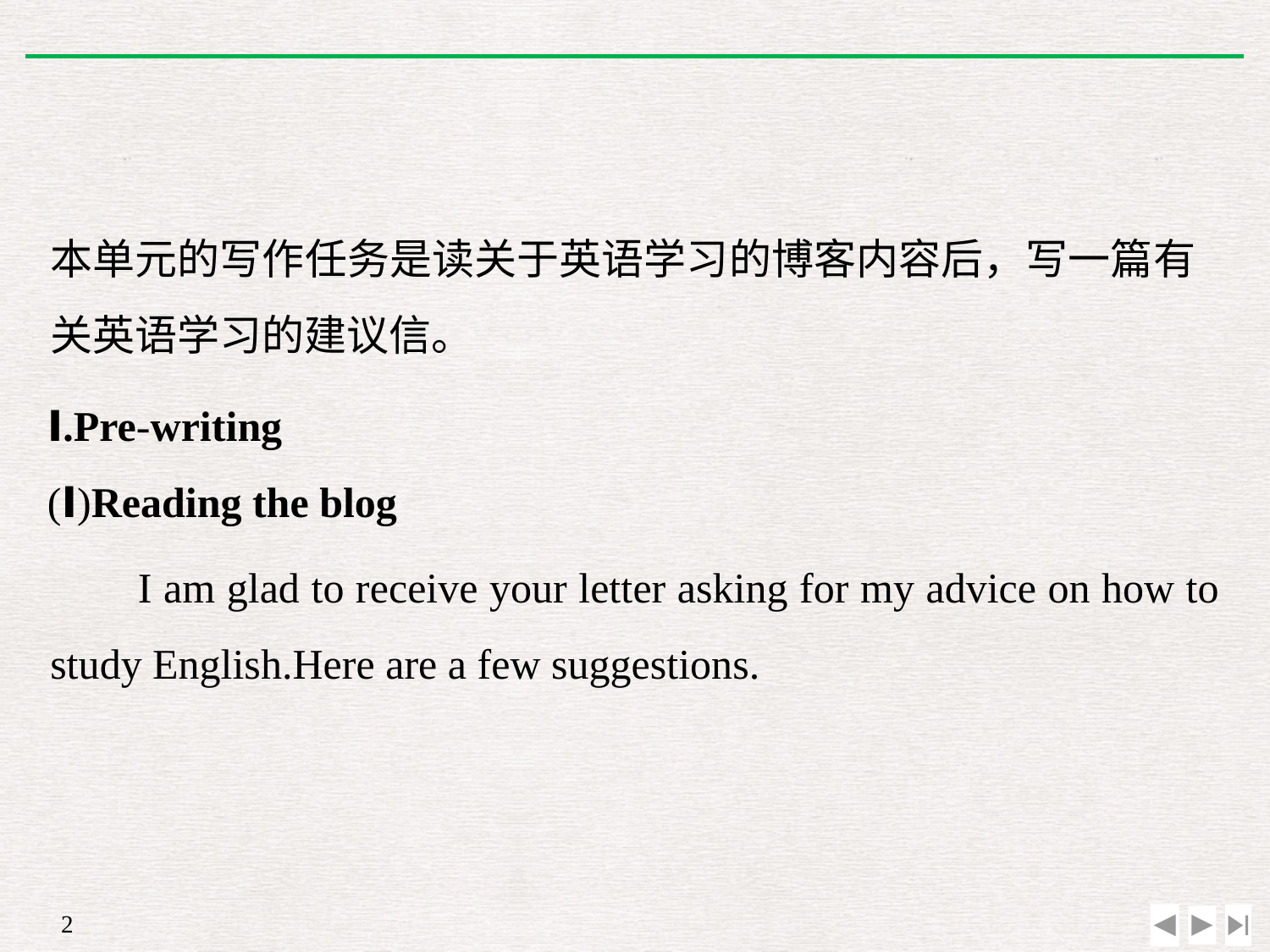

本单元的写作任务是读关于英语学习的博客内容后，写一篇有关英语学习的建议信。
Ⅰ.Pre-writing
(Ⅰ)Reading the blog
I am glad to receive your letter asking for my advice on how to study English.Here are a few suggestions.